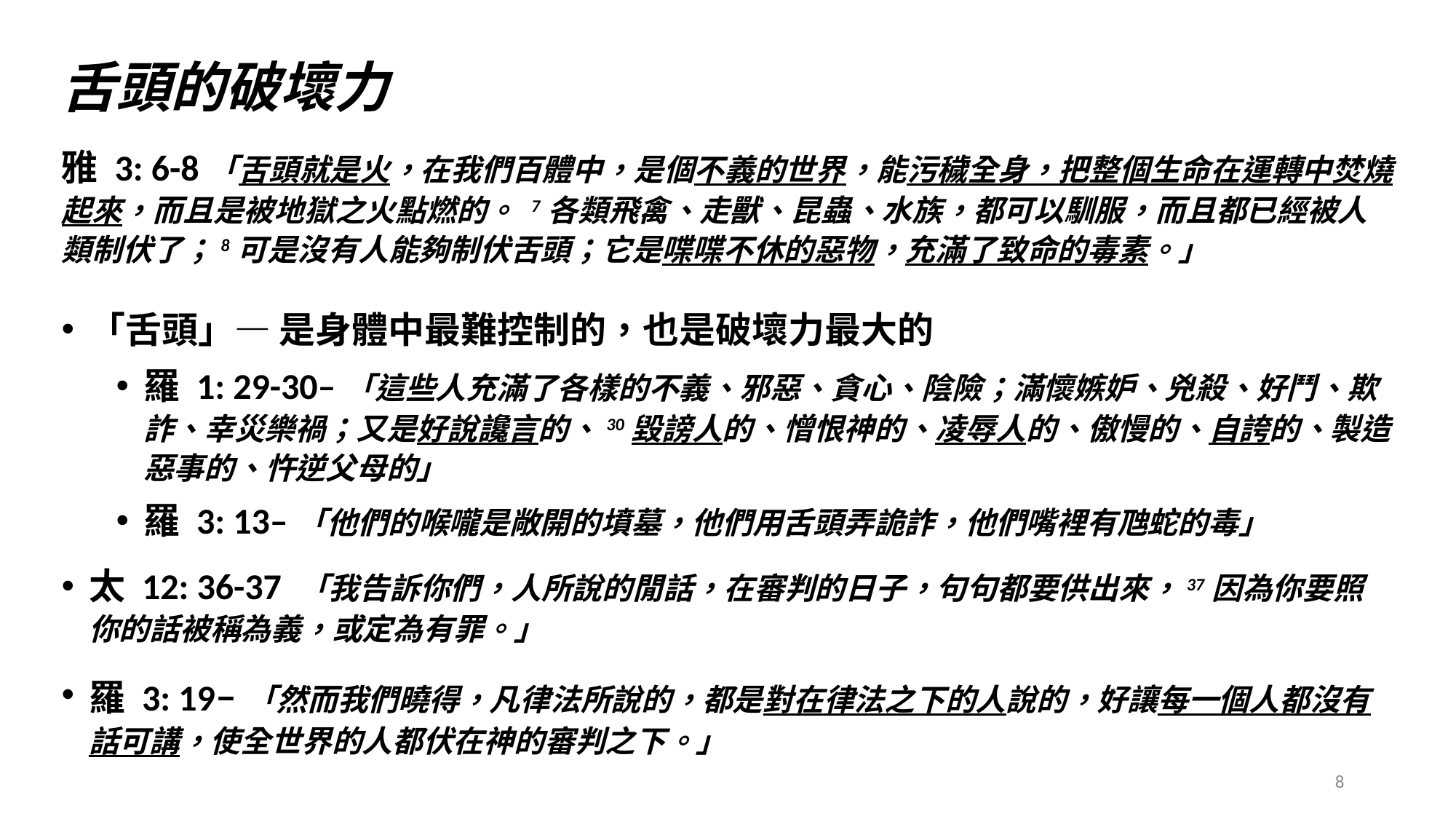

# 舌頭的破壞力
雅 3: 6-8「舌頭就是火，在我們百體中，是個不義的世界，能污穢全身，把整個生命在運轉中焚燒起來，而且是被地獄之火點燃的。 7各類飛禽、走獸、昆蟲、水族，都可以馴服，而且都已經被人類制伏了；8可是沒有人能夠制伏舌頭；它是喋喋不休的惡物，充滿了致命的毒素。」
「舌頭」— 是身體中最難控制的，也是破壞力最大的
羅 1: 29-30–「這些人充滿了各樣的不義、邪惡、貪心、陰險；滿懷嫉妒、兇殺、好鬥、欺詐、幸災樂禍；又是好說讒言的、30毀謗人的、憎恨神的、凌辱人的、傲慢的、自誇的、製造惡事的、忤逆父母的」
羅 3: 13–「他們的喉嚨是敞開的墳墓，他們用舌頭弄詭詐，他們嘴裡有虺蛇的毒」
太 12: 36-37 「我告訴你們，人所說的閒話，在審判的日子，句句都要供出來，37因為你要照你的話被稱為義，或定為有罪。」
羅 3: 19–「然而我們曉得，凡律法所說的，都是對在律法之下的人說的，好讓每一個人都沒有話可講，使全世界的人都伏在神的審判之下。」

8